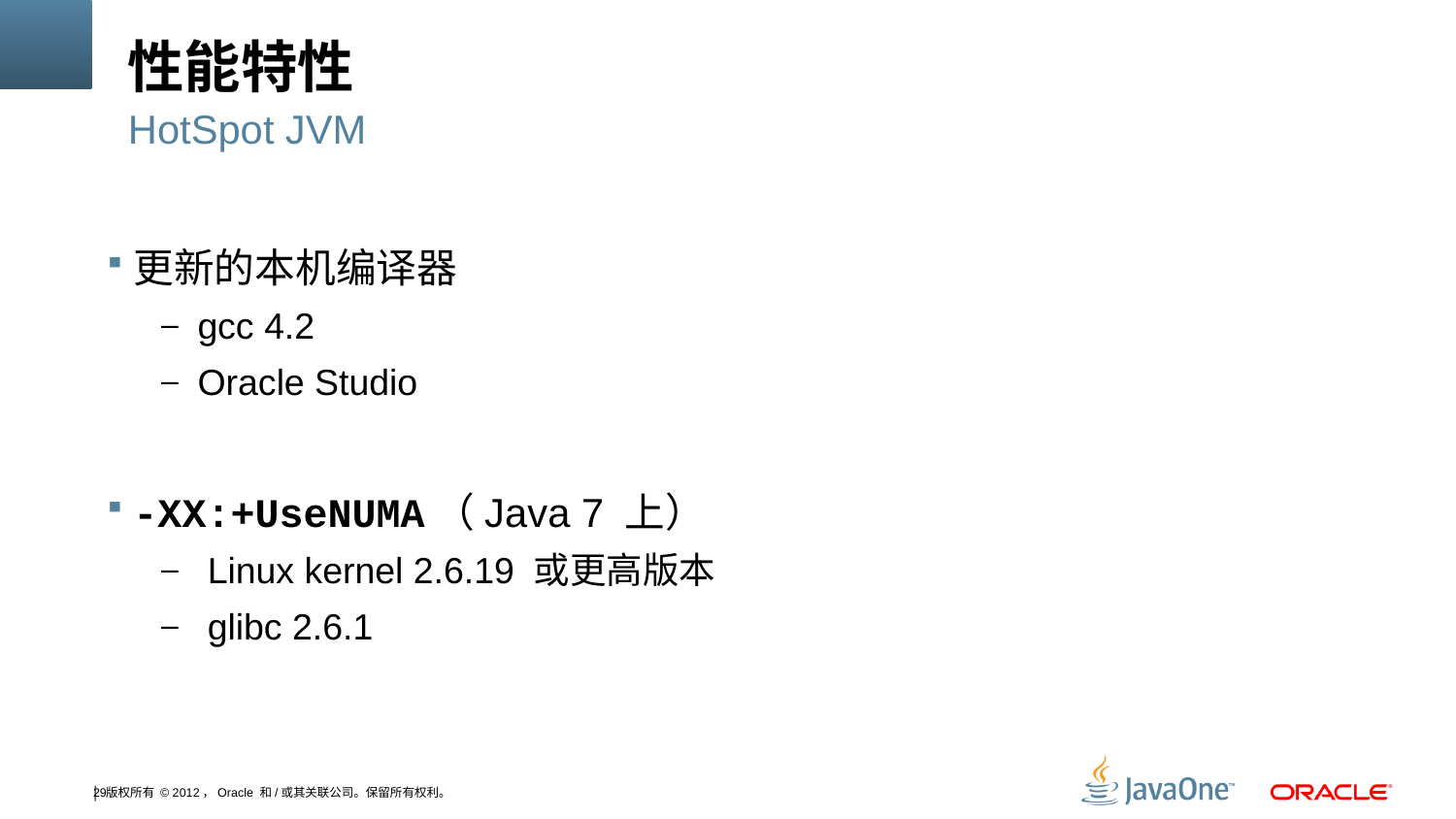

# 性能特性
HotSpot JVM
更新的本机编译器
gcc 4.2
Oracle Studio

-XX:+UseNUMA（Java 7 上）
 Linux kernel 2.6.19 或更高版本
 glibc 2.6.1